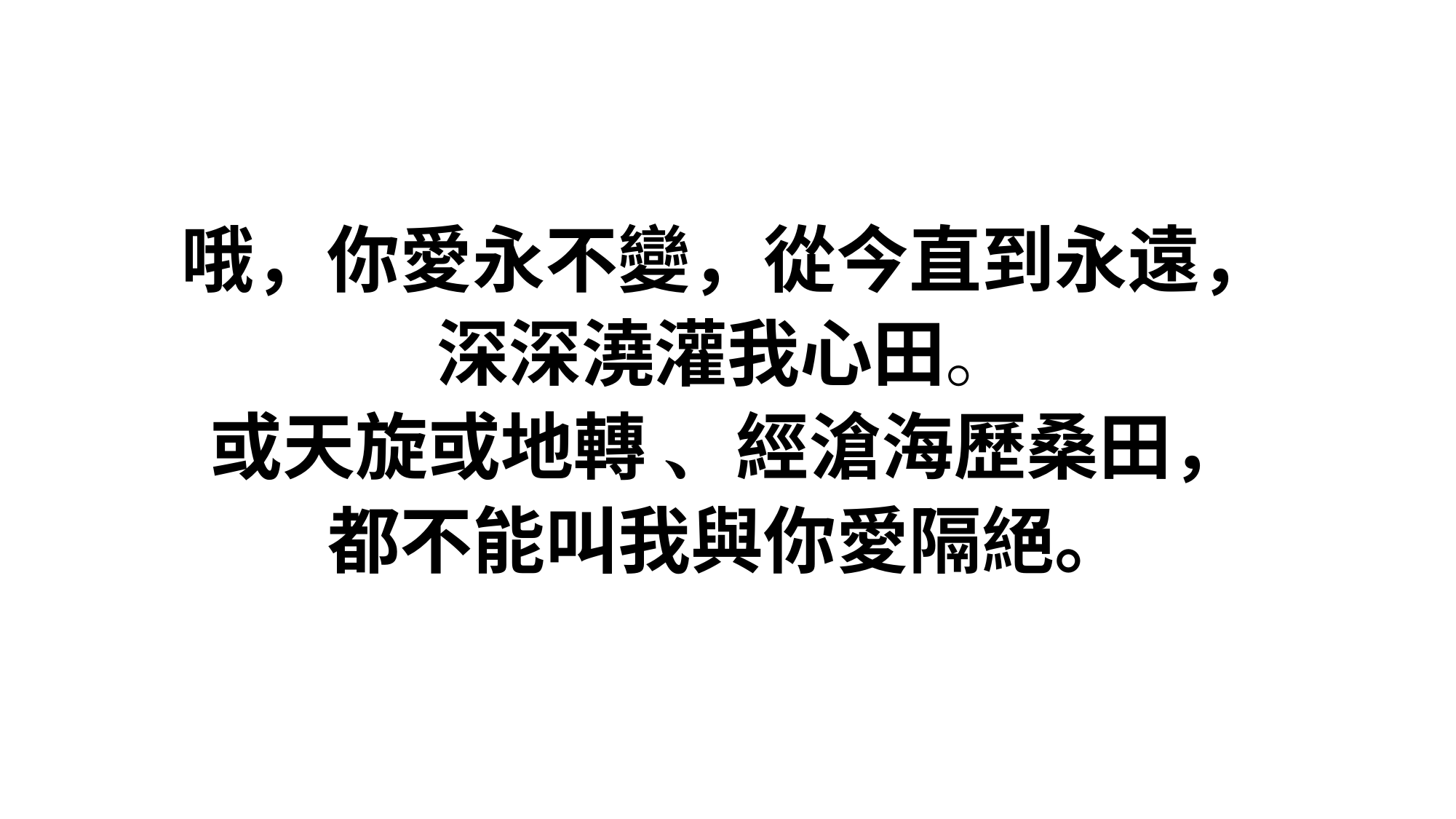

#
哦，你愛永不變，從今直到永遠，
深深澆灌我心田。
或天旋或地轉 、經滄海歷桑田，
都不能叫我與你愛隔絕。